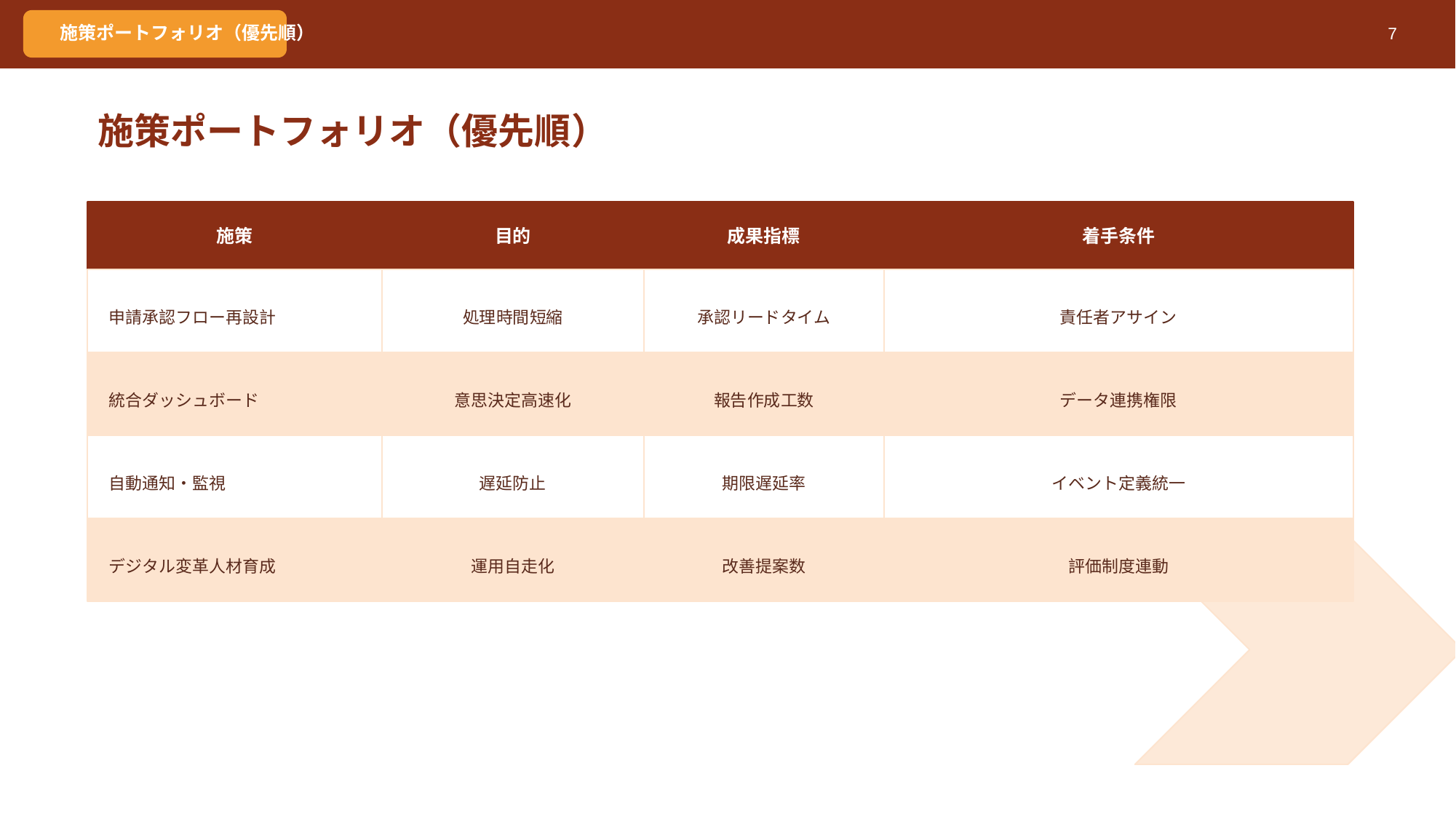

施策ポートフォリオ（優先順）
7
施策ポートフォリオ（優先順）

施策
目的
成果指標
着手条件

申請承認フロー再設計
処理時間短縮
承認リードタイム
責任者アサイン

統合ダッシュボード
意思決定高速化
報告作成工数
データ連携権限

自動通知・監視
遅延防止
期限遅延率
イベント定義統一

デジタル変革人材育成
運用自走化
改善提案数
評価制度連動